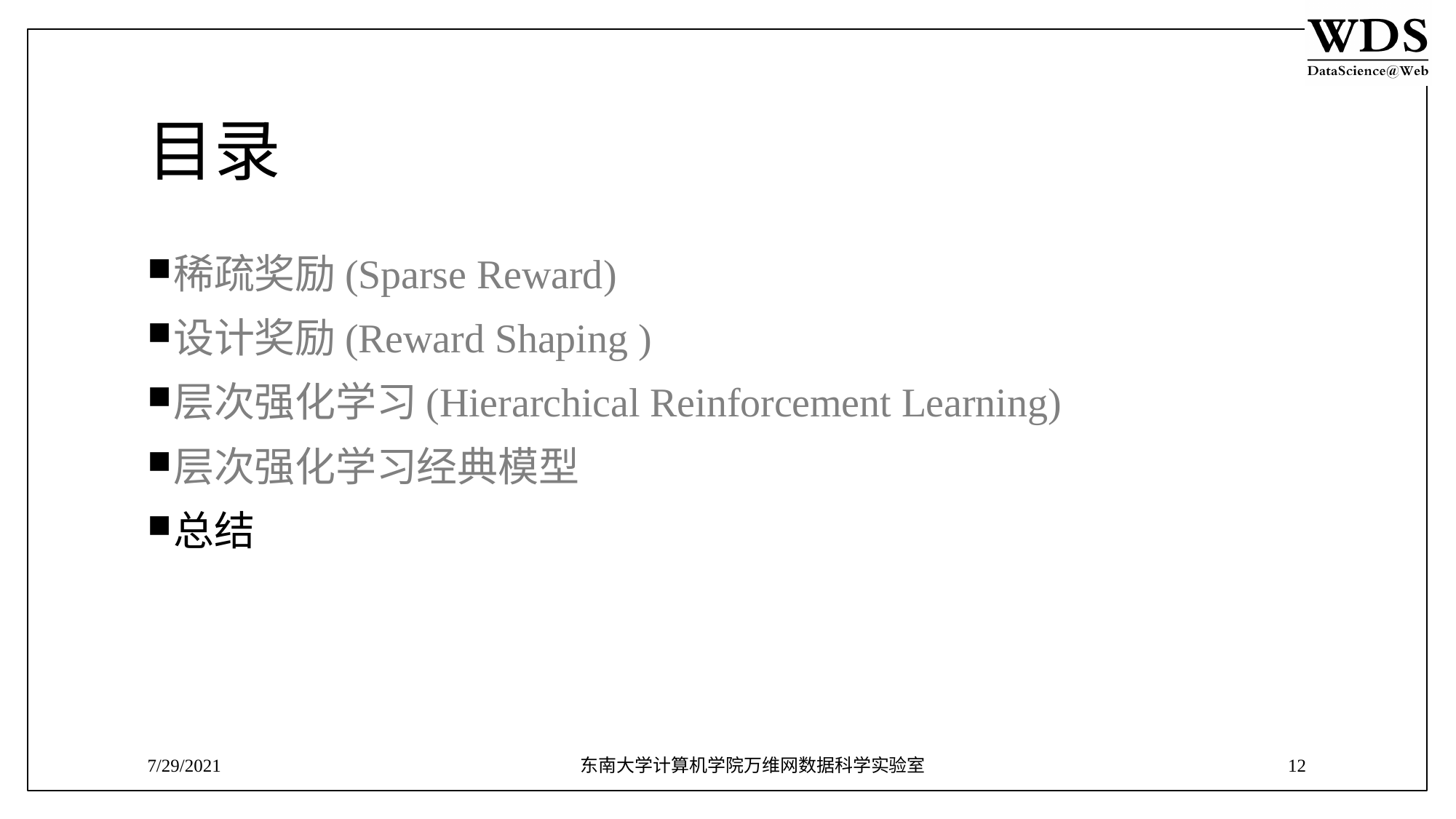

# 目录
稀疏奖励(Sparse Reward)
设计奖励(Reward Shaping )
层次强化学习(Hierarchical Reinforcement Learning)
层次强化学习经典模型
总结

7/29/2021
东南大学计算机学院万维网数据科学实验室
12